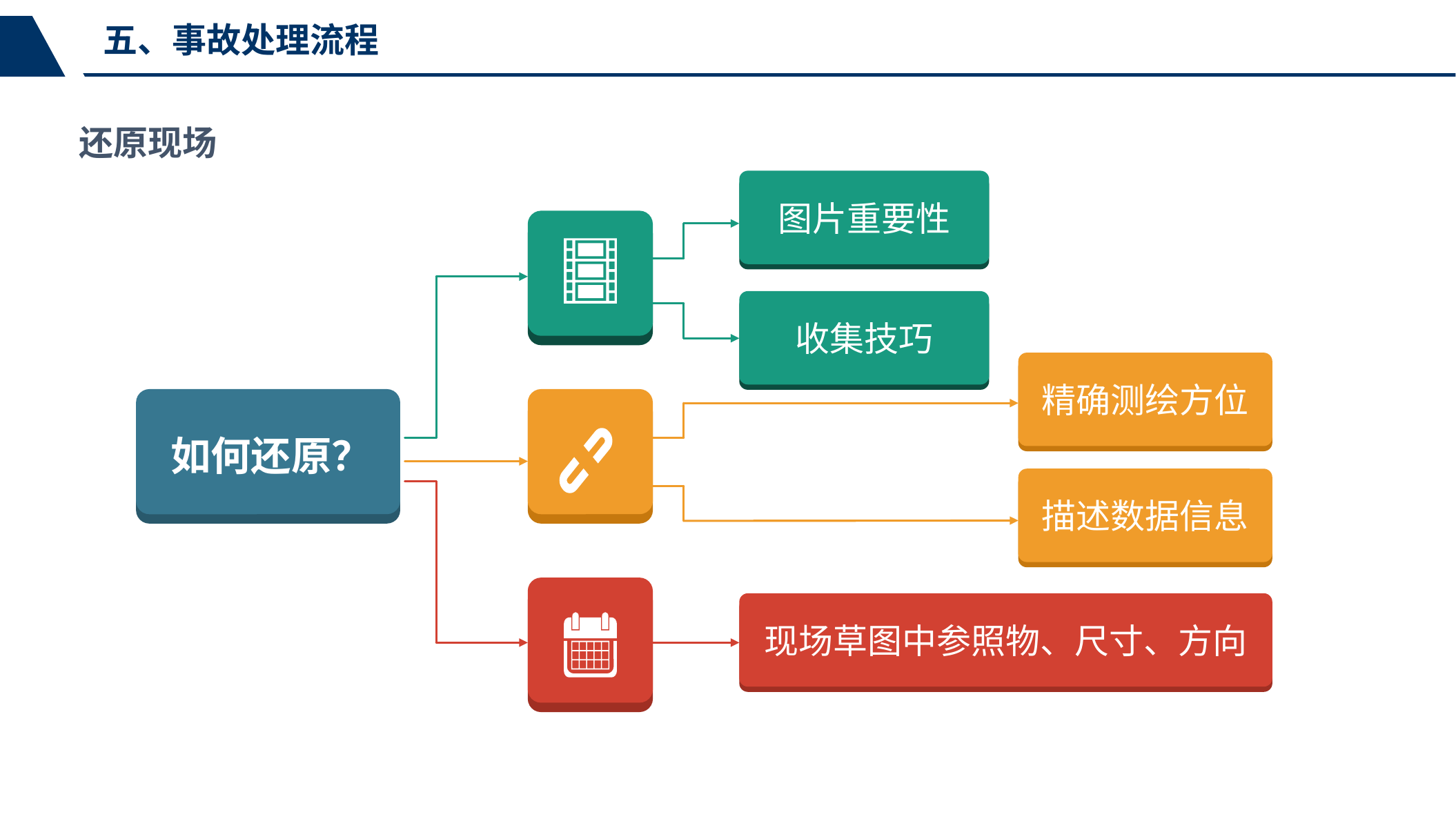

五、事故处理流程

还原现场
图片重要性

收集技巧

精确测绘方位

如何还原？
描述数据信息

现场草图中参照物、尺寸、方向